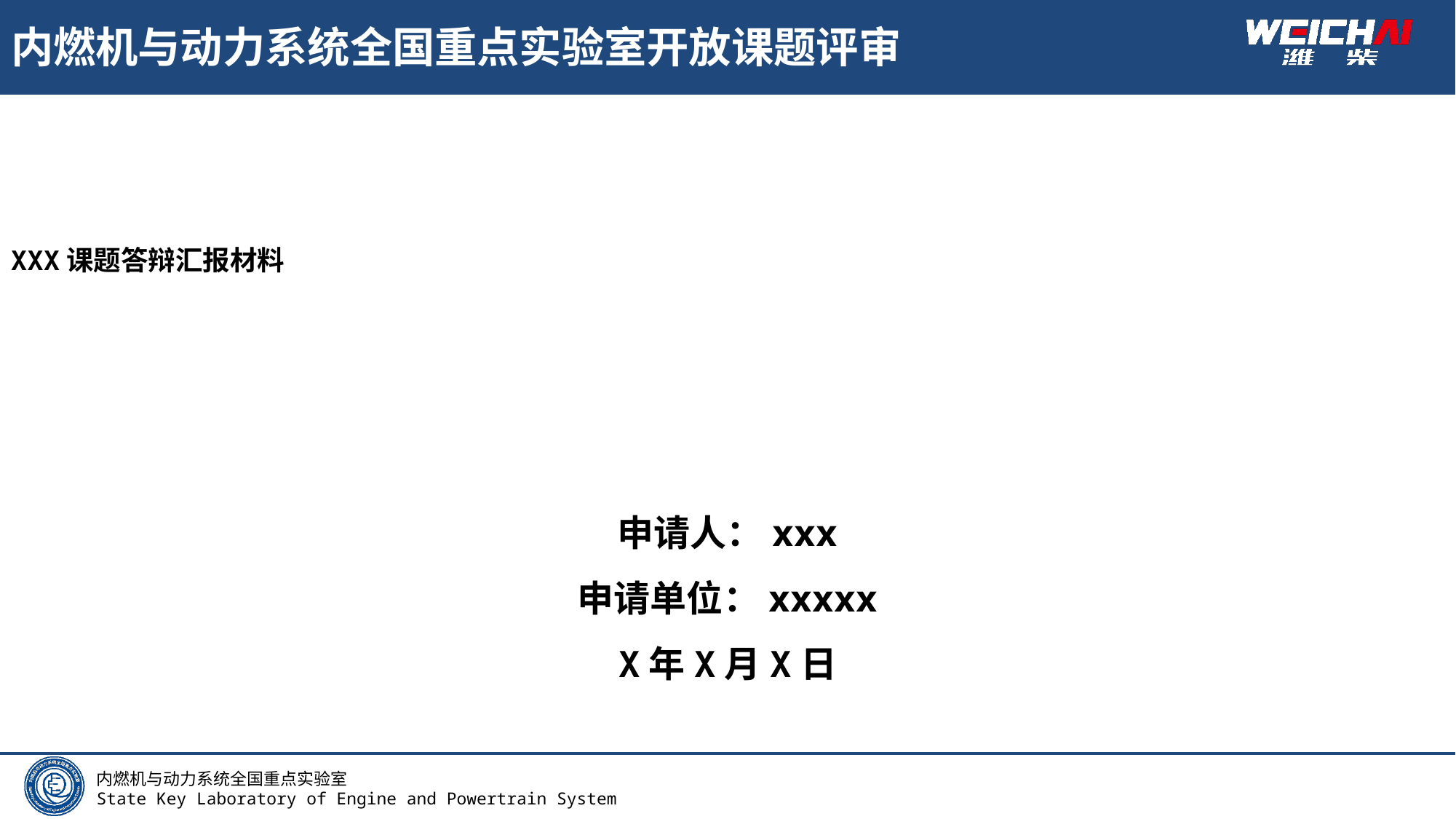

内燃机与动力系统全国重点实验室开放课题评审
XXX课题答辩汇报材料
申请人：xxx
申请单位：xxxxx
X年X月X日